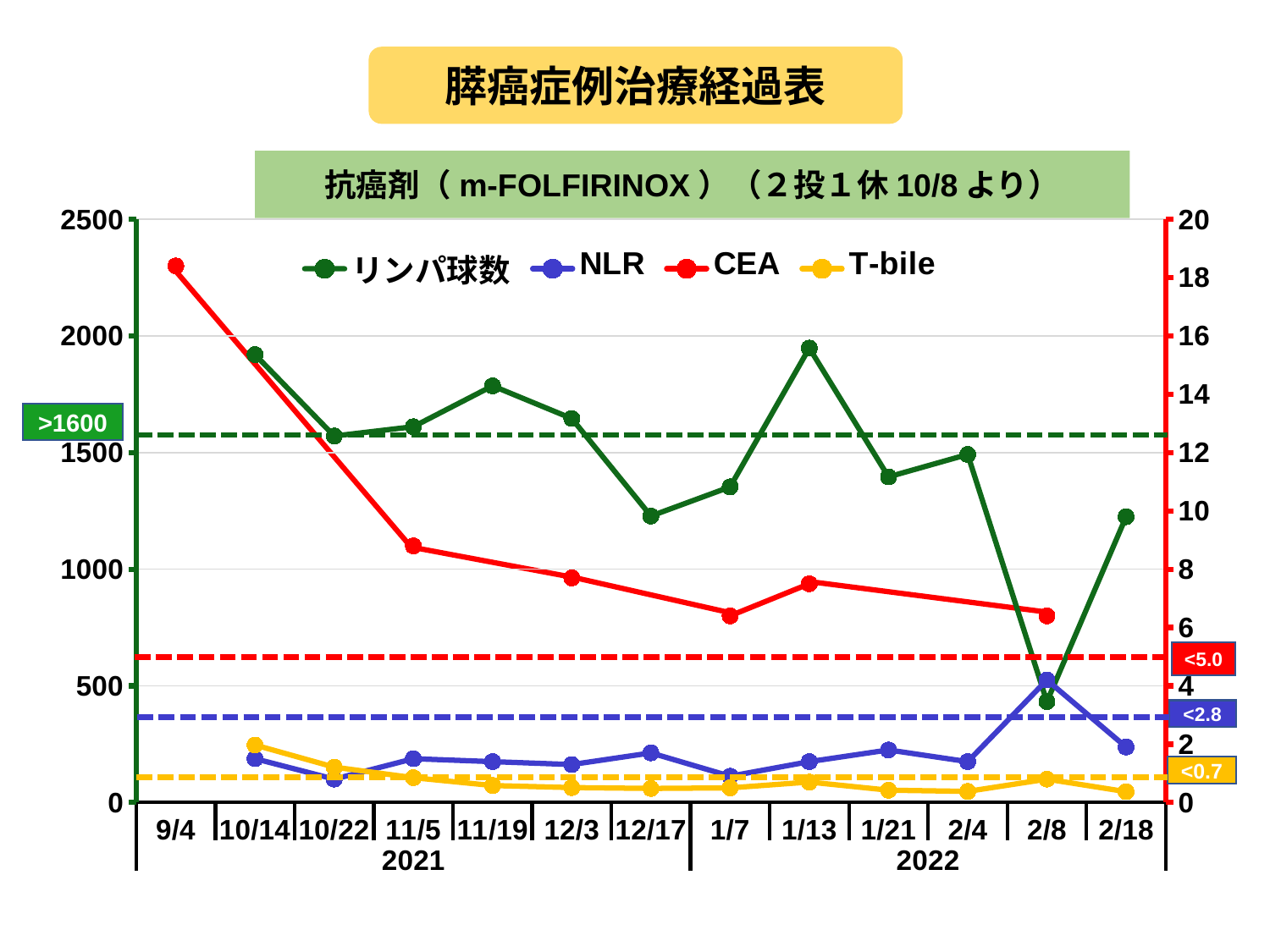

膵癌症例治療経過表
抗癌剤（m-FOLFIRINOX）（２投１休10/8より）

### Chart

| Category | リンパ球数 | NLR | CEA | T-bile |
|---|---|---|---|---|
| 9/4 | None | None | 18.4 | None |
| 10/14 | 1920.0 | 1.5 | None | 1.97 |
| 10/22 | 1571.0 | 0.8 | None | 1.21 |
| 11/5 | 1611.0 | 1.5 | 8.8 | 0.85 |
| 11/19 | 1786.0 | 1.4 | None | 0.58 |
| 12/3 | 1646.0 | 1.3 | 7.7 | 0.51 |
| 12/17 | 1228.0 | 1.7 | None | 0.48 |
| 1/7 | 1353.0 | 0.9 | 6.4 | 0.5 |
| 1/13 | 1948.0 | 1.4 | 7.5 | 0.7 |
| 1/21 | 1396.0 | 1.8 | None | 0.42 |
| 2/4 | 1492.0 | 1.4 | None | 0.38 |
| 2/8 | 432.0 | 4.2 | 6.4 | 0.8 |
| 2/18 | 1225.0 | 1.9 | None | 0.37 |
>1600
<5.0
<2.8
<0.7